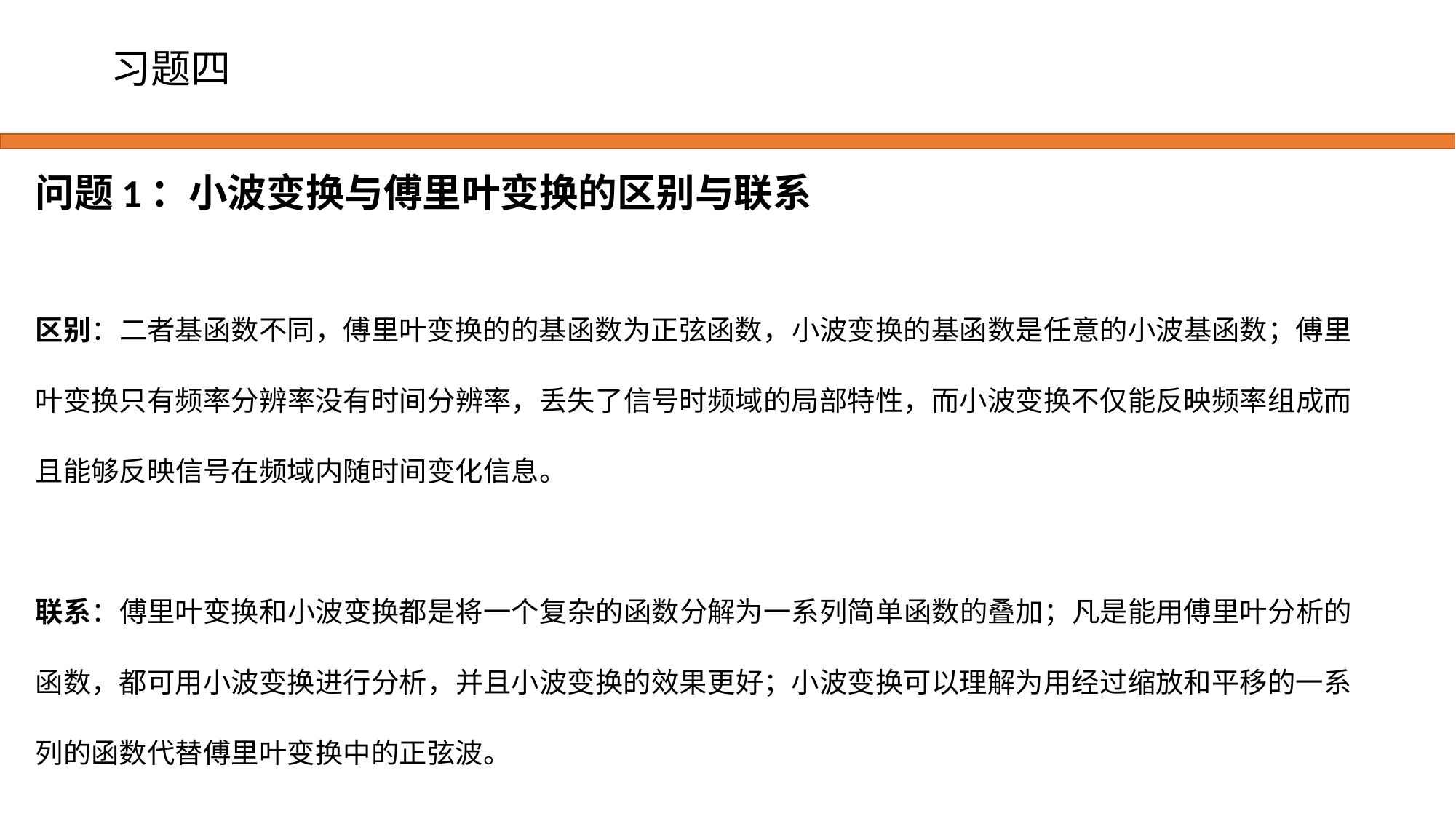

# 习题四

问题1：小波变换与傅里叶变换的区别与联系

区别：二者基函数不同，傅里叶变换的的基函数为正弦函数，小波变换的基函数是任意的小波基函数；傅里叶变换只有频率分辨率没有时间分辨率，丢失了信号时频域的局部特性，而小波变换不仅能反映频率组成而且能够反映信号在频域内随时间变化信息。

联系：傅里叶变换和小波变换都是将一个复杂的函数分解为一系列简单函数的叠加；凡是能用傅里叶分析的函数，都可用小波变换进行分析，并且小波变换的效果更好；小波变换可以理解为用经过缩放和平移的一系列的函数代替傅里叶变换中的正弦波。